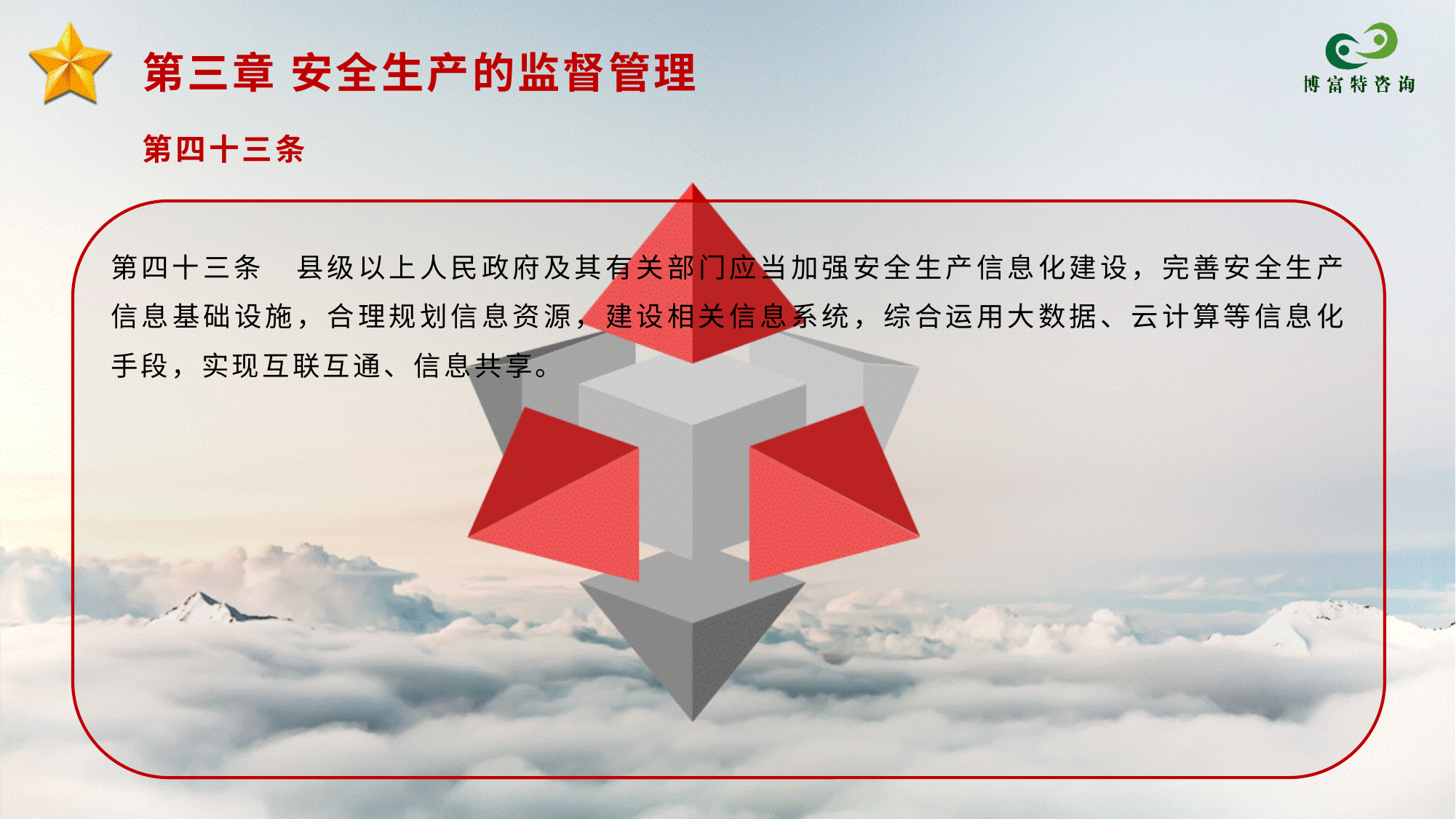

第三章 安全生产的监督管理
第四十三条
第四十三条　县级以上人民政府及其有关部门应当加强安全生产信息化建设，完善安全生产信息基础设施，合理规划信息资源，建设相关信息系统，综合运用大数据、云计算等信息化手段，实现互联互通、信息共享。